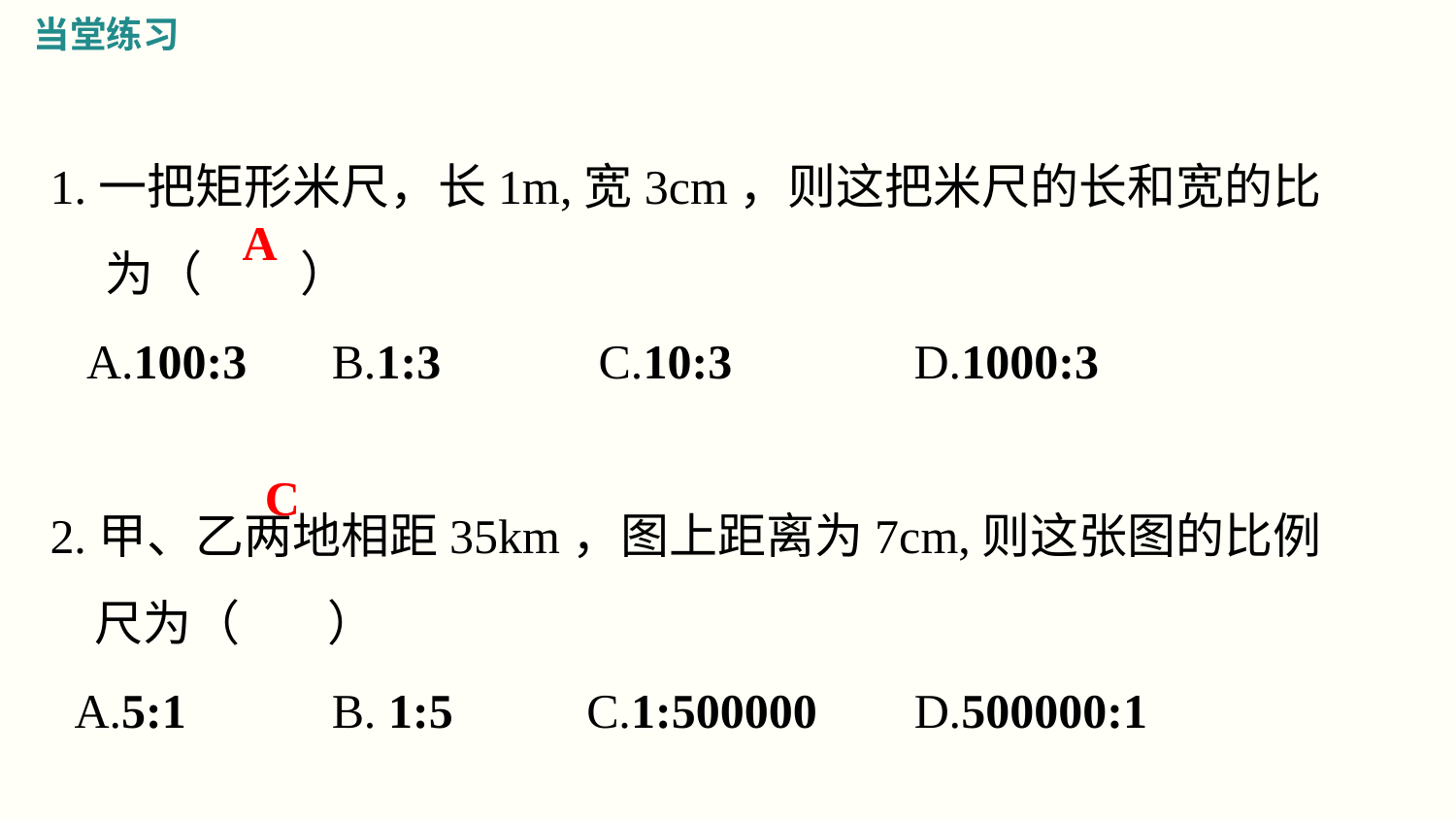

当堂练习
1.一把矩形米尺，长1m,宽3cm，则这把米尺的长和宽的比
    为（         ）
   A.100:3       B.1:3             C.10:3               D.1000:3

2.甲、乙两地相距35km，图上距离为7cm,则这张图的比例
   尺为（        ）
  A.5:1            B. 1:5           C.1:500000        D.500000:1
A
C